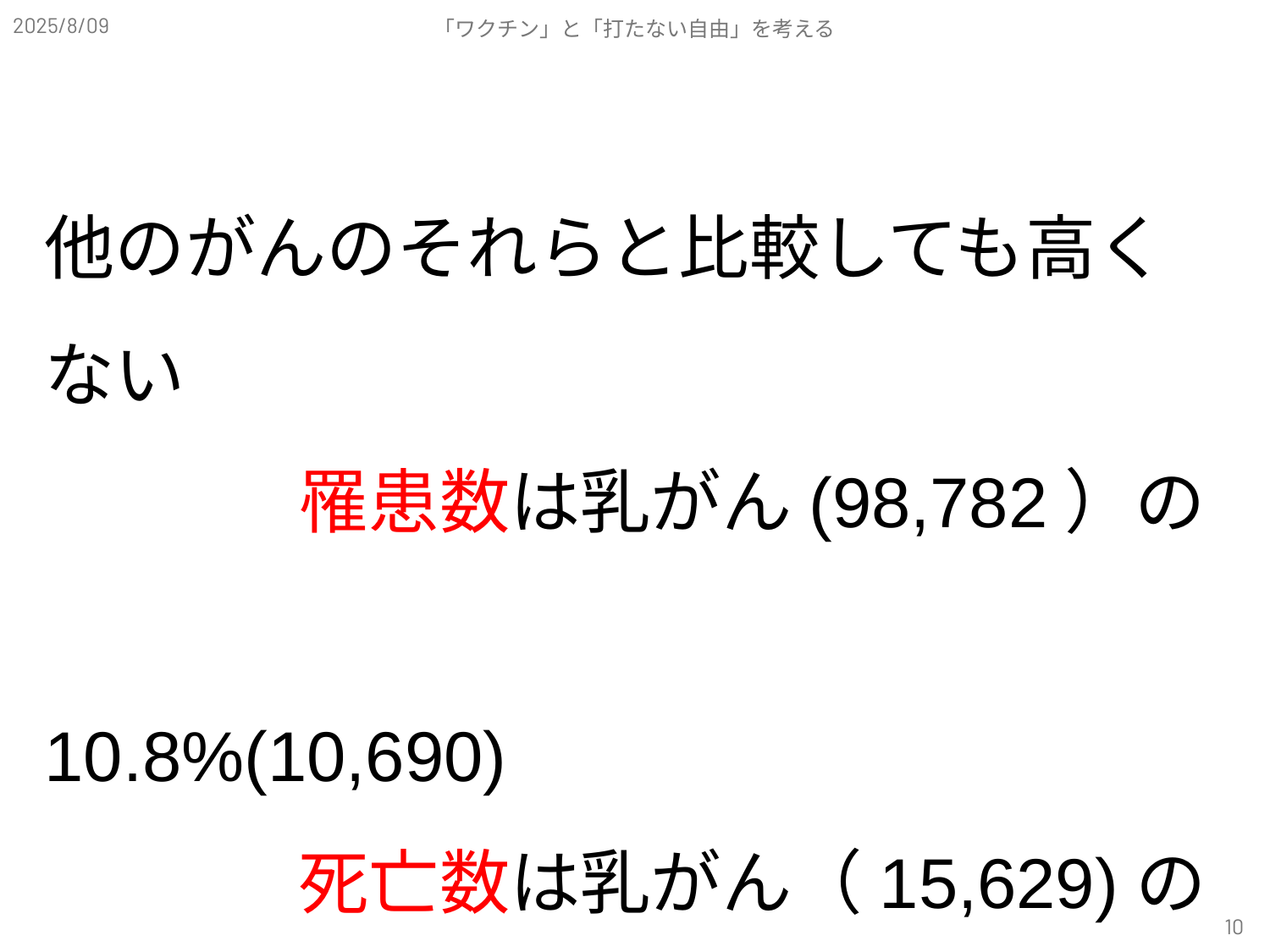

2025/8/09
「ワクチン」と「打たない自由」を考える
他のがんのそれらと比較しても高くない
		罹患数は乳がん(98,782）の								10.8%(10,690)
		死亡数は乳がん（15,629)の								18.9%(2,949)
10